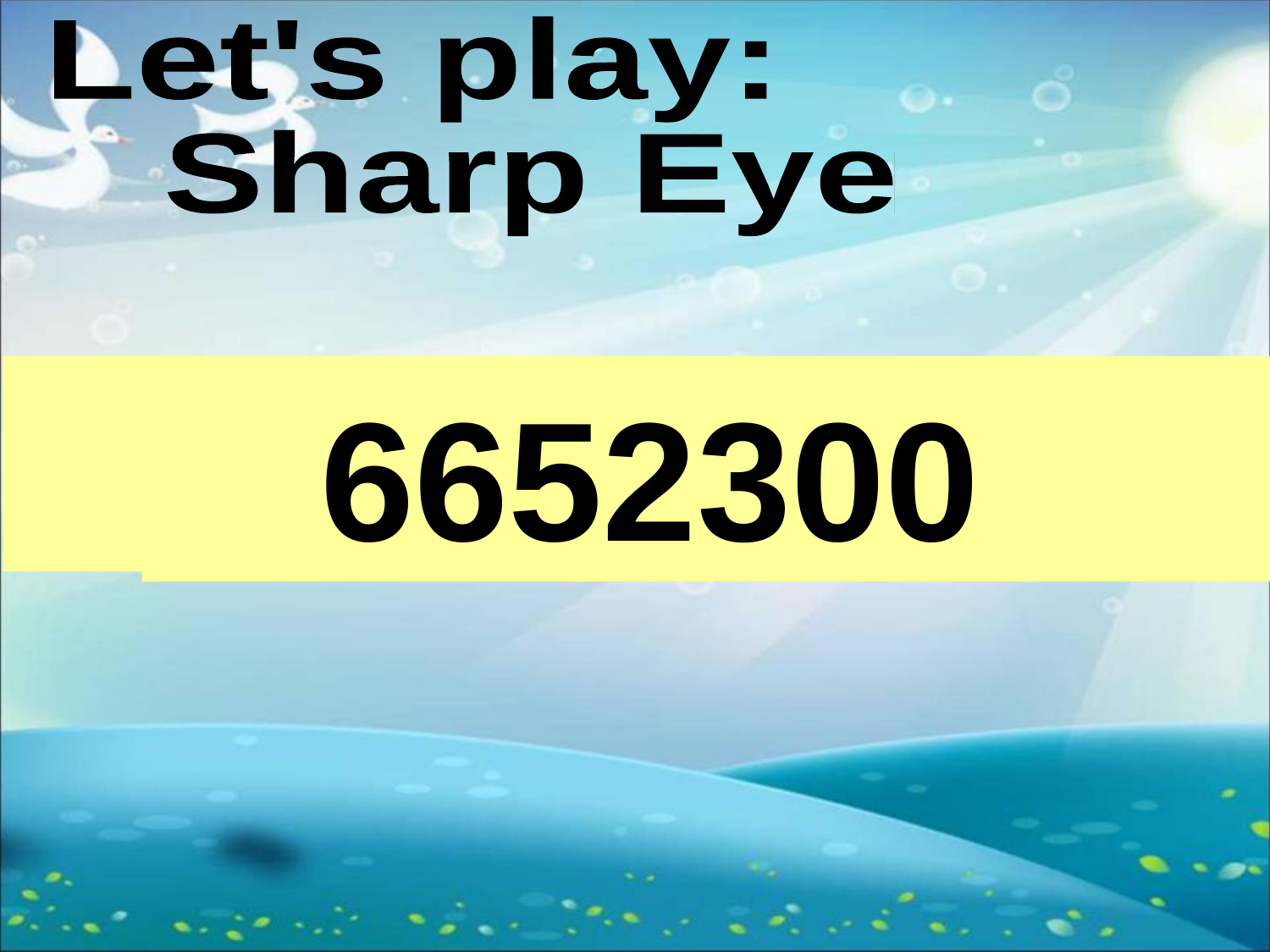

Let's play:
    Sharp Eyes
4  6  6  8
332499
2  6
3  8  5
6652300
点击画面，让学生能快速记住并准确说出
出现过的数字。玩Sharp Eye的游戏，复
习数字和电话号码。